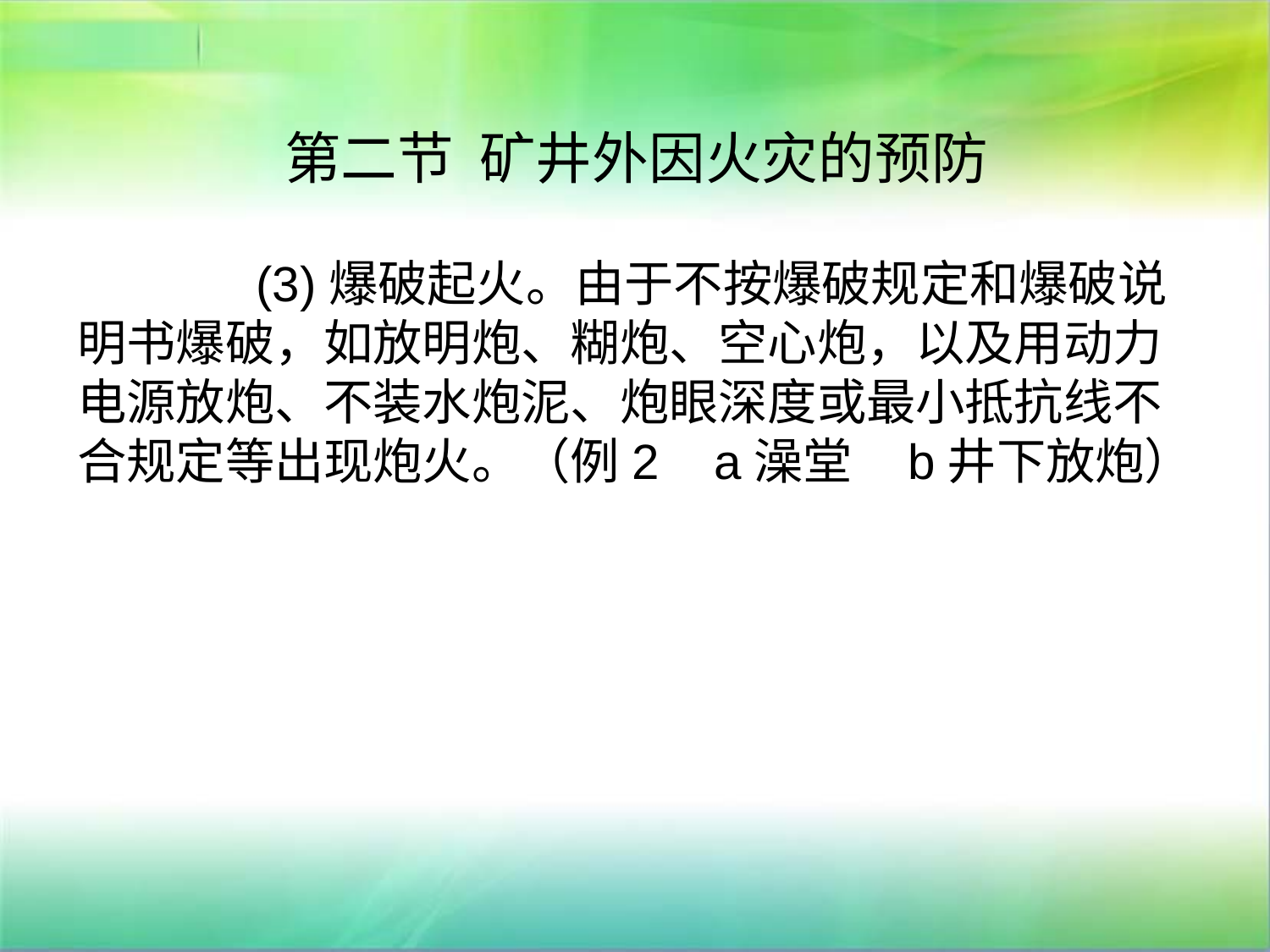

# 第二节  矿井外因火灾的预防
             (3)爆破起火。由于不按爆破规定和爆破说明书爆破，如放明炮、糊炮、空心炮，以及用动力电源放炮、不装水炮泥、炮眼深度或最小抵抗线不合规定等出现炮火。（例2    a澡堂    b井下放炮）